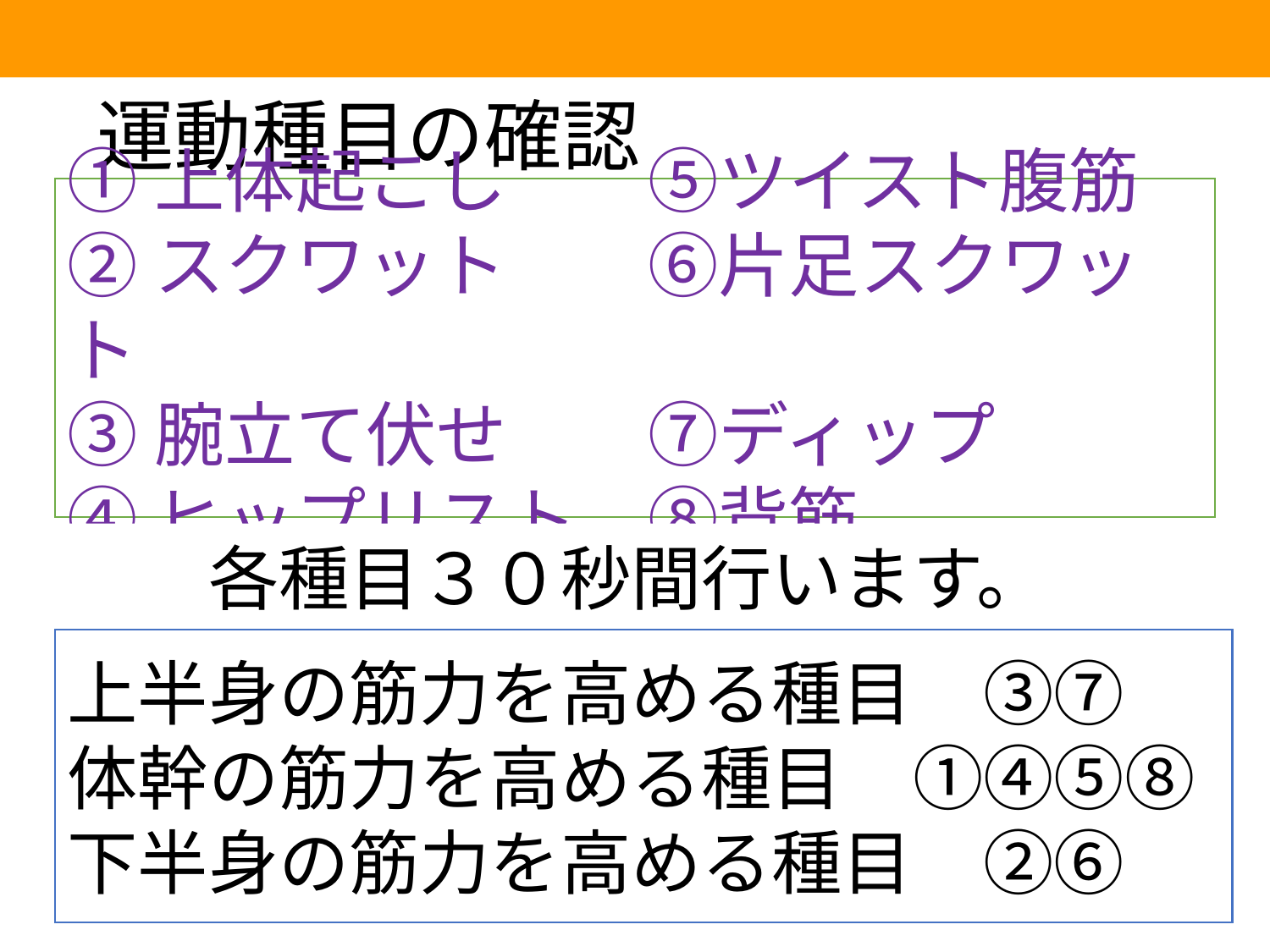

運動種目の確認
①上体起こし　　⑤ツイスト腹筋
②スクワット　　⑥片足スクワット
③腕立て伏せ　　⑦ディップ
④ヒップリスト　⑧背筋
　　各種目３０秒間行います。
上半身の筋力を高める種目　③⑦
体幹の筋力を高める種目　①④⑤⑧
下半身の筋力を高める種目　②⑥
4